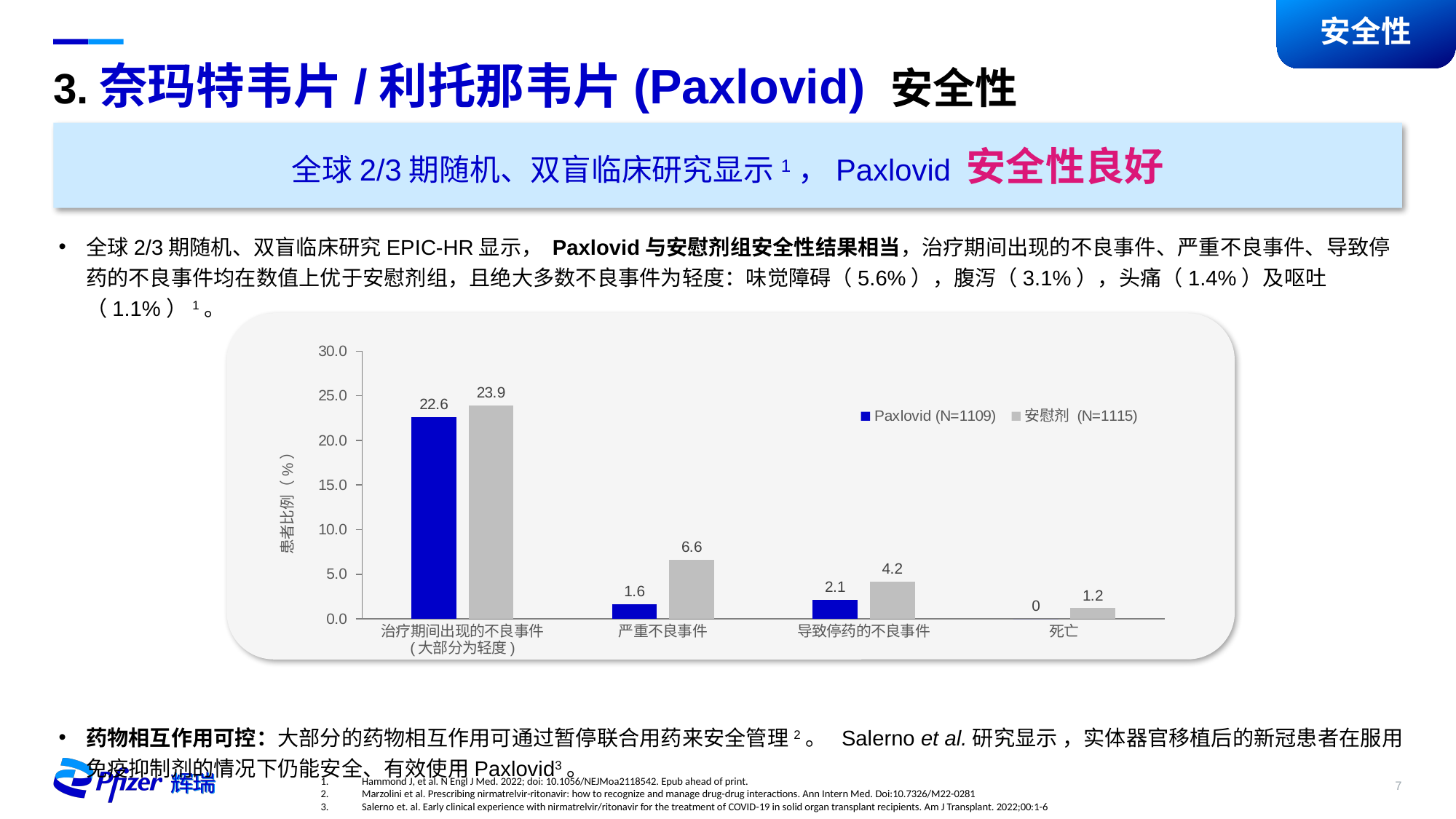

安全性
# 3.奈玛特韦片/利托那韦片(Paxlovid) 安全性
全球2/3期随机、双盲临床研究显示1，Paxlovid 安全性良好
全球2/3期随机、双盲临床研究EPIC-HR显示， Paxlovid与安慰剂组安全性结果相当，治疗期间出现的不良事件、严重不良事件、导致停药的不良事件均在数值上优于安慰剂组，且绝大多数不良事件为轻度：味觉障碍（5.6%），腹泻（3.1%），头痛（1.4%）及呕吐（1.1%）1。

药物相互作用可控：大部分的药物相互作用可通过暂停联合用药来安全管理2。  Salerno et al.研究显示 ，实体器官移植后的新冠患者在服用免疫抑制剂的情况下仍能安全、有效使用Paxlovid3。

### Chart

| Category | Paxlovid (N=1109) | 安慰剂 (N=1115) |
|---|---|---|
| 治疗期间出现的不良事件
(大部分为轻度) | 22.6 | 23.9 |
| 严重不良事件 | 1.6 | 6.6 |
| 导致停药的不良事件 | 2.1 | 4.2 |
| 死亡 | 0.0 | 1.2 |
Hammond J, et al. N Engl J Med. 2022; doi: 10.1056/NEJMoa2118542. Epub ahead of print.
Marzolini et al. Prescribing nirmatrelvir-ritonavir: how to recognize and manage drug-drug interactions. Ann Intern Med. Doi:10.7326/M22-0281
Salerno et. al. Early clinical experience with nirmatrelvir/ritonavir for the treatment of COVID-19 in solid organ transplant recipients. Am J Transplant. 2022;00:1-6